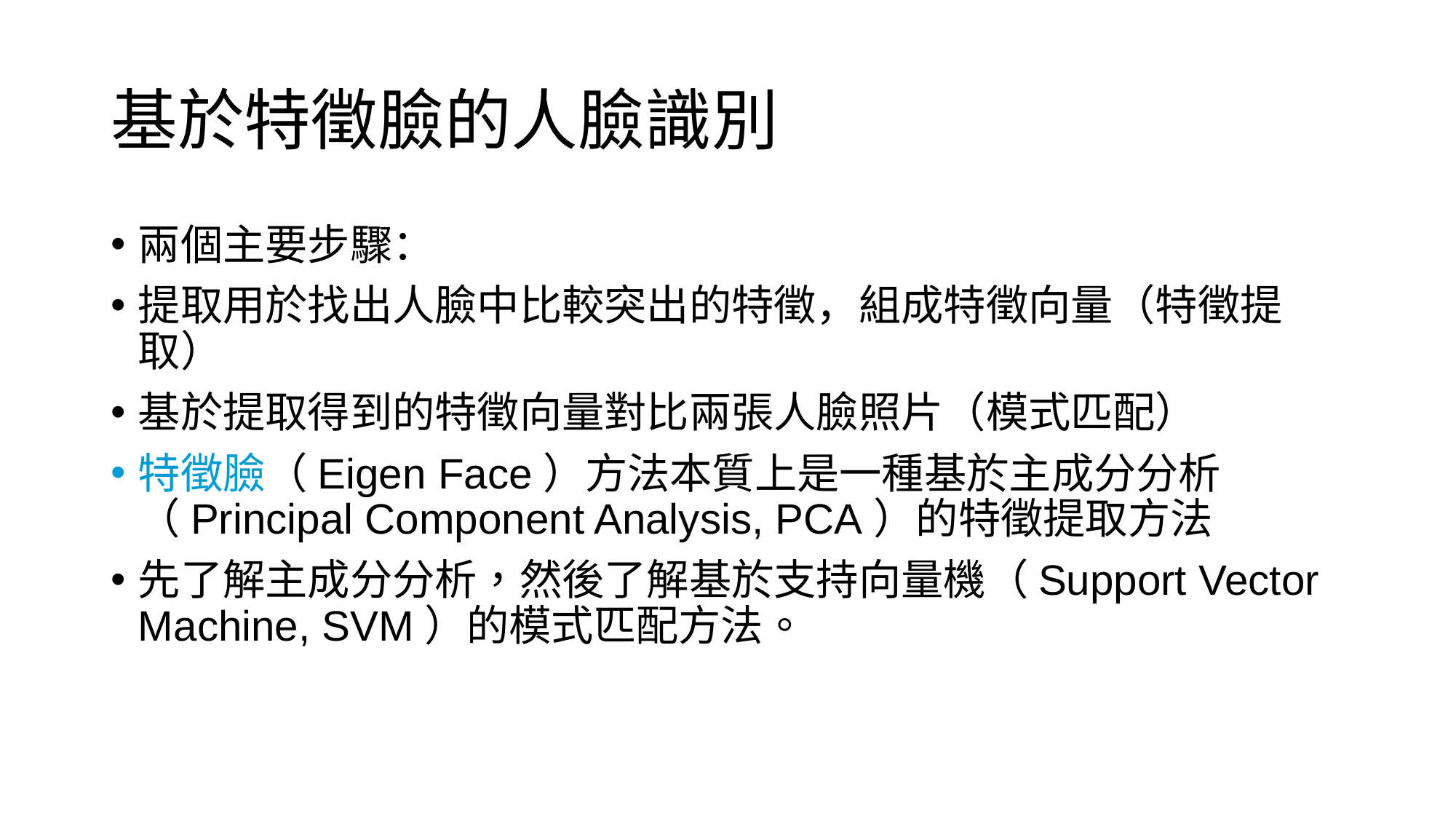

# 基於特徵臉的人臉識別
兩個主要步驟：
提取用於找出人臉中比較突出的特徵，組成特徵向量（特徵提取）
基於提取得到的特徵向量對比兩張人臉照片（模式匹配）
特徵臉（Eigen Face）方法本質上是一種基於主成分分析（Principal Component Analysis, PCA）的特徵提取方法
先了解主成分分析，然後了解基於支持向量機（Support Vector Machine, SVM）的模式匹配方法。